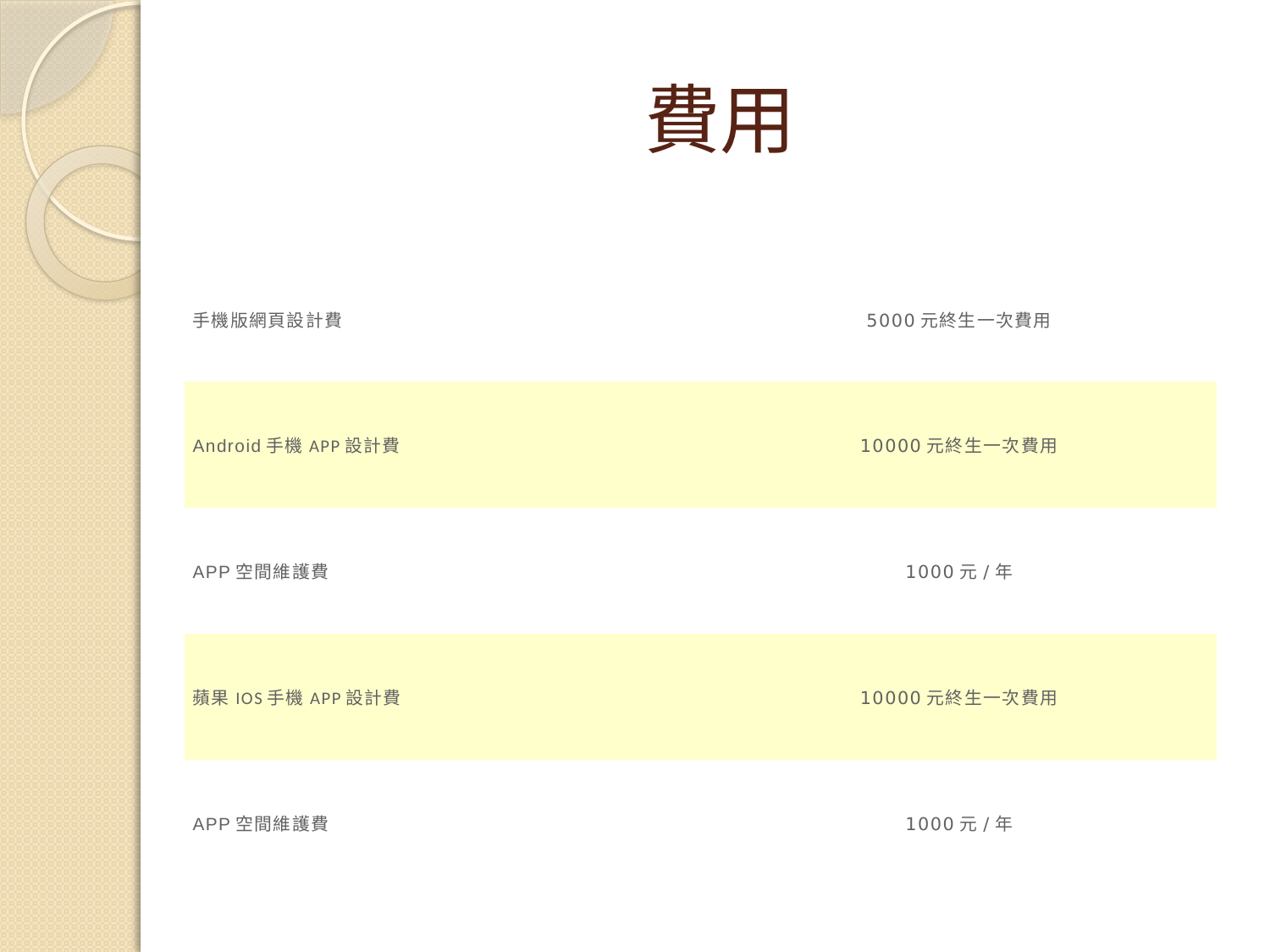

# 費用
| 手機版網頁設計費 | 5000元終生一次費用 |
| --- | --- |
| Android手機APP設計費 | 10000元終生一次費用 |
| APP空間維護費 | 1000元/年 |
| 蘋果IOS手機APP設計費 | 10000元終生一次費用 |
| APP空間維護費 | 1000元/年 |